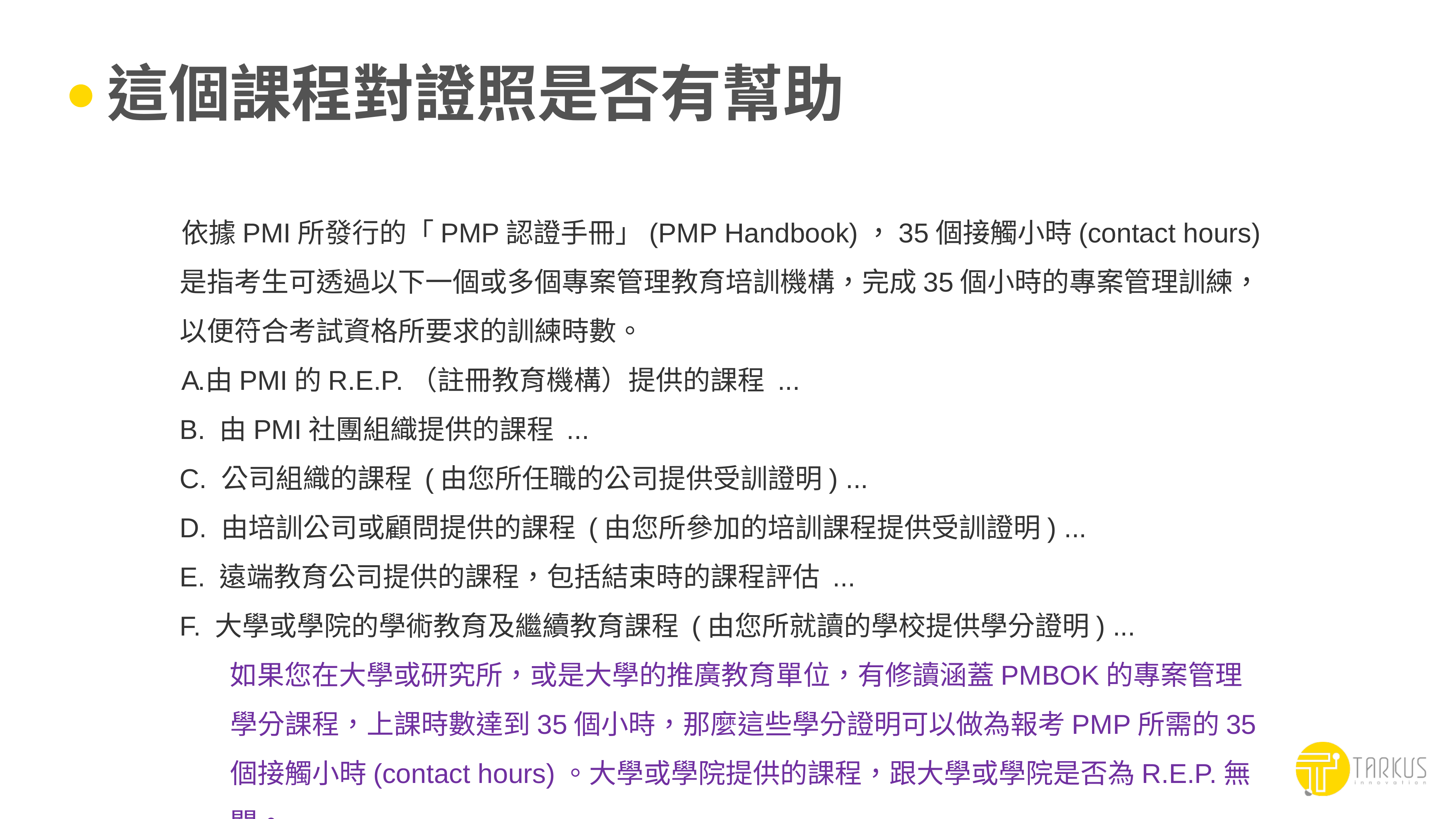

# 這個課程對證照是否有幫助
依據PMI所發行的「PMP認證手冊」(PMP Handbook)，35個接觸小時(contact hours)是指考生可透過以下一個或多個專案管理教育培訓機構，完成35個小時的專案管理訓練，以便符合考試資格所要求的訓練時數。
由PMI的R.E.P.（註冊教育機構）提供的課程 ...
B. 由PMI社團組織提供的課程 ...
C. 公司組織的課程 (由您所任職的公司提供受訓證明) ...
D. 由培訓公司或顧問提供的課程 (由您所參加的培訓課程提供受訓證明) ...
E. 遠端教育公司提供的課程，包括結束時的課程評估 ...
F. 大學或學院的學術教育及繼續教育課程 (由您所就讀的學校提供學分證明) ...
如果您在大學或研究所，或是大學的推廣教育單位，有修讀涵蓋PMBOK的專案管理學分課程，上課時數達到35個小時，那麼這些學分證明可以做為報考PMP所需的35個接觸小時(contact hours)。大學或學院提供的課程，跟大學或學院是否為R.E.P.無關。